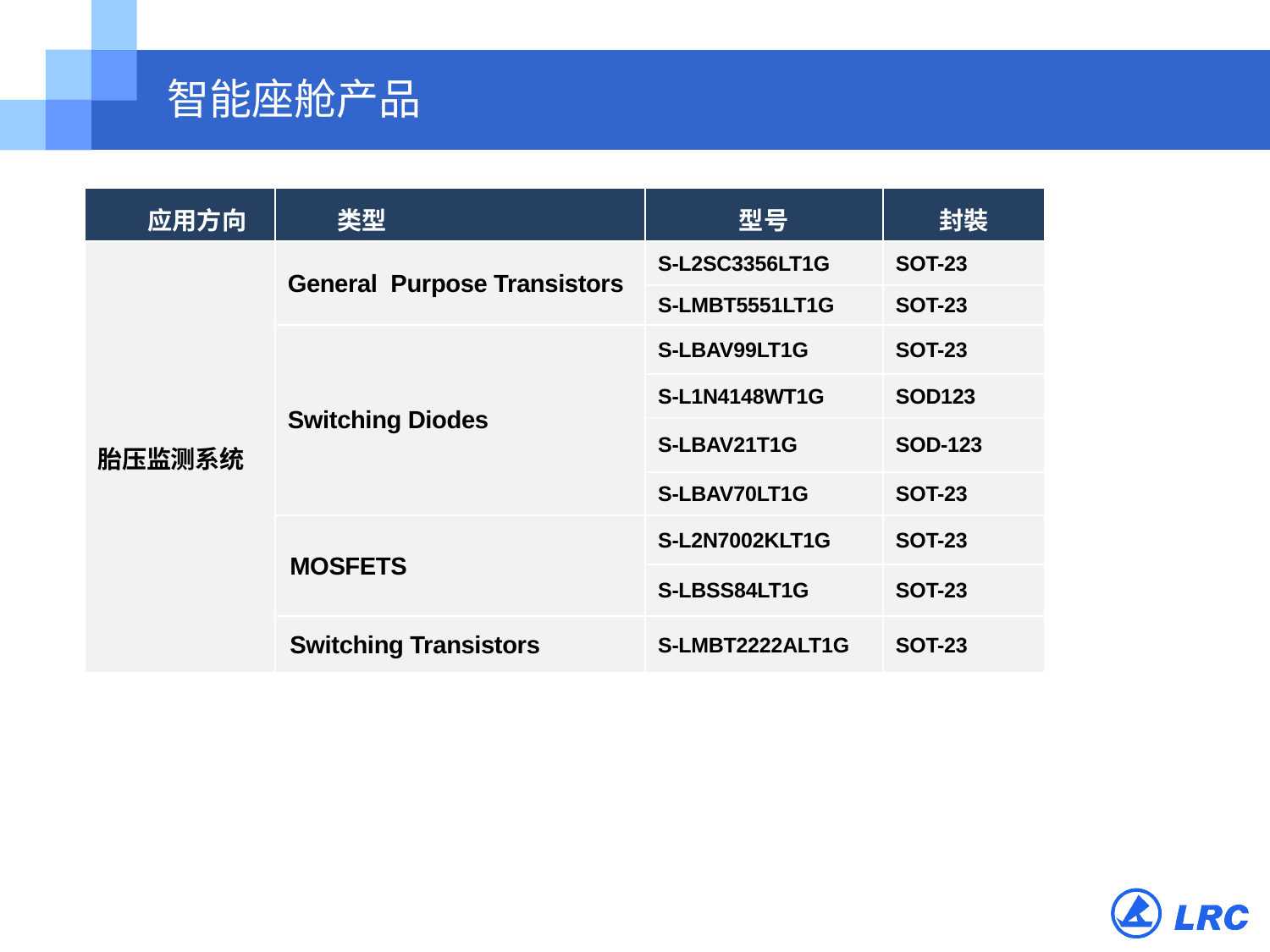

智能座舱产品
| 应用方向 | 类型 | 型号 | 封裝 |
| --- | --- | --- | --- |
| 胎压监测系统 | General Purpose Transistors | S-L2SC3356LT1G | SOT-23 |
|  |  | S-LMBT5551LT1G | SOT-23 |
|  | Switching Diodes | S-LBAV99LT1G | SOT-23 |
|  |  | S-L1N4148WT1G | SOD123 |
|  |  | S-LBAV21T1G | SOD-123 |
|  |  | S-LBAV70LT1G | SOT-23 |
|  | MOSFETS | S-L2N7002KLT1G | SOT-23 |
|  |  | S-LBSS84LT1G | SOT-23 |
|  | Switching Transistors | S-LMBT2222ALT1G | SOT-23 |